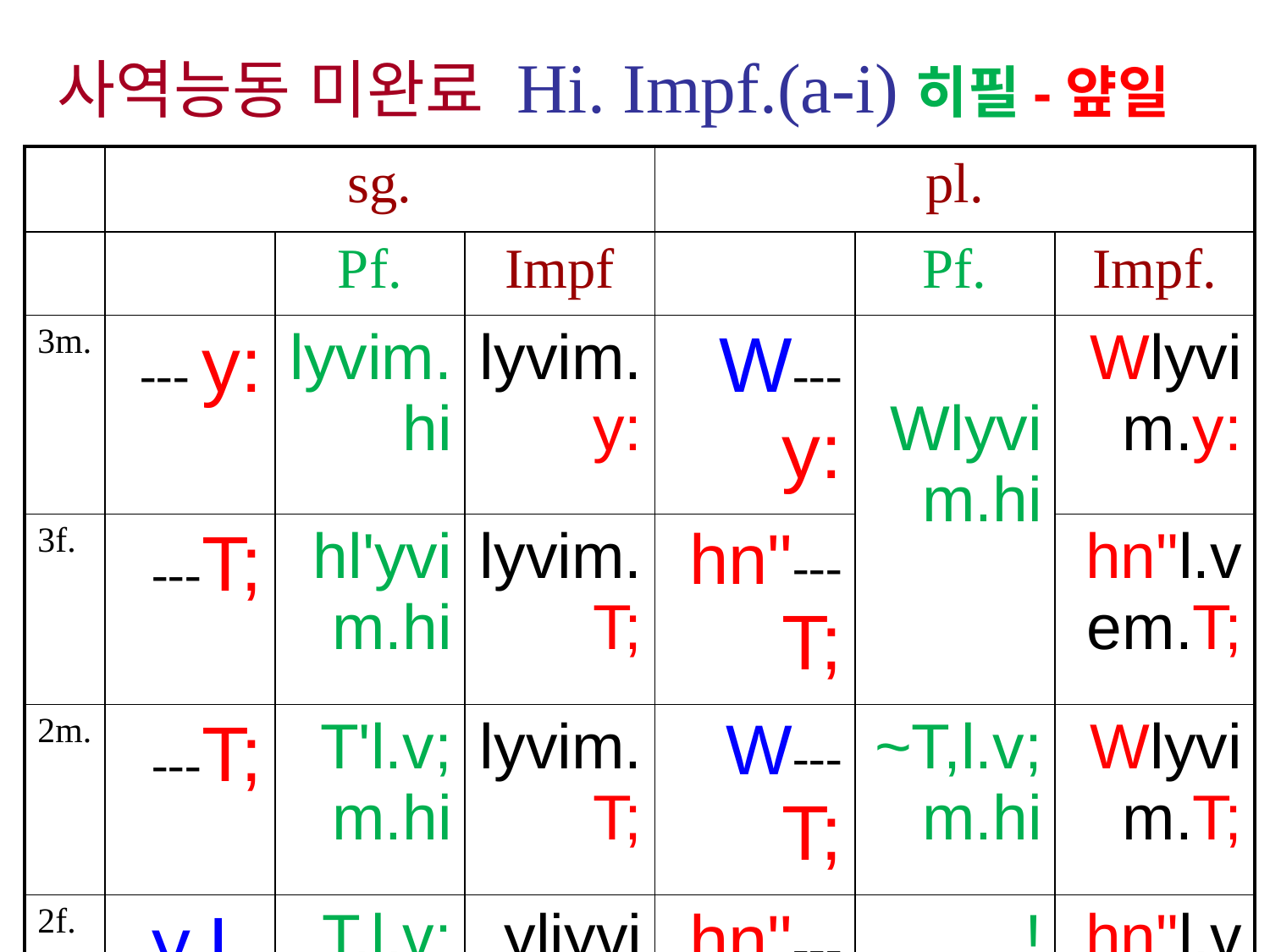

사역능동 미완료 Hi. Impf.(a-i)히필-얖일
|  | sg. |  |  | pl. |  |  |
| --- | --- | --- | --- | --- | --- | --- |
|  |  | Pf. | Impf |  | Pf. | Impf. |
| 3m. | --- y: | lyvim.hi | lyvim.y: | W---y: | Wlyvim.hi | Wlyvim.y: |
| 3f. | ---T; | hl'yvim.hi | lyvim.T; | hn"---T; |  | hn"l.vem.T; |
| 2m. | ---T; | T'l.v;m.hi | lyvim.T; | W---T; | ~T,l.v;m.hi | Wlyvim.T; |
| 2f. | y-I--T; | T.l.v;m.hi | yliyvim.T; | hn"---T; | !T,l.v;m.hi | hn"l.vem.T; |
| 1. | ---a; | yTil.v;m.hi | lyvim.a; | ---n: | Wnl.v;m.hi | lyvim.n: |